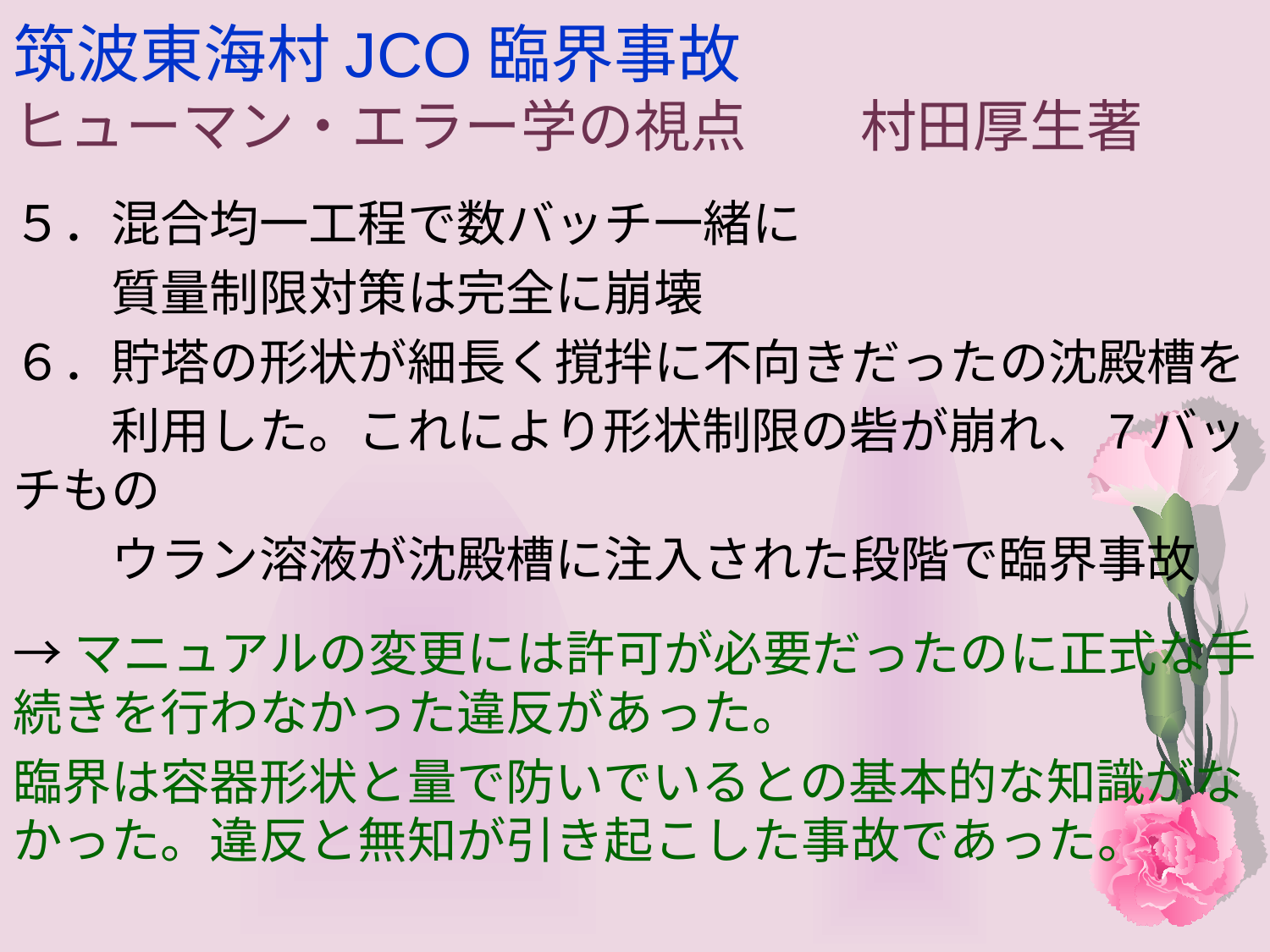

# 筑波東海村JCO臨界事故 ヒューマン・エラー学の視点　　村田厚生著
５．混合均一工程で数バッチ一緒に
　　質量制限対策は完全に崩壊
６．貯塔の形状が細長く撹拌に不向きだったの沈殿槽を
　　利用した。これにより形状制限の砦が崩れ、7バッチもの
　　ウラン溶液が沈殿槽に注入された段階で臨界事故

→マニュアルの変更には許可が必要だったのに正式な手続きを行わなかった違反があった。
臨界は容器形状と量で防いでいるとの基本的な知識がなかった。違反と無知が引き起こした事故であった。